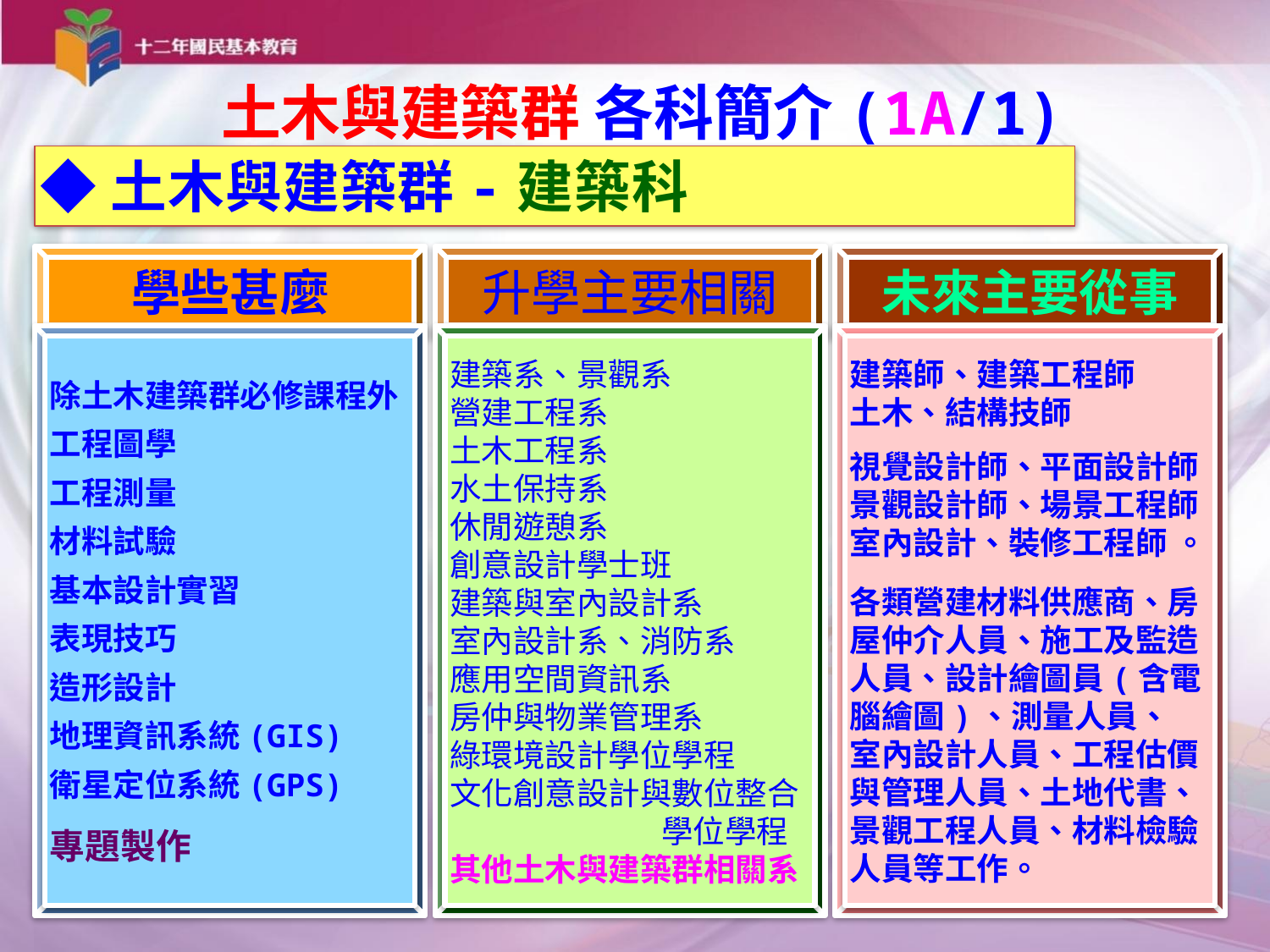

# 土木與建築群 各科簡介(1A/1)
◆土木與建築群-建築科
學些甚麼
升學主要相關
未來主要從事

除土木建築群必修課程外
工程圖學
工程測量
材料試驗
基本設計實習
表現技巧
造形設計
地理資訊系統(GIS)
衛星定位系統(GPS)
專題製作
建築系、景觀系
營建工程系
土木工程系
水土保持系
休閒遊憩系
創意設計學士班
建築與室內設計系
室內設計系、消防系
應用空間資訊系
房仲與物業管理系
綠環境設計學位學程
文化創意設計與數位整合學位學程
其他土木與建築群相關系
建築師、建築工程師
土木、結構技師
視覺設計師、平面設計師
景觀設計師、場景工程師
室內設計、裝修工程師 。
各類營建材料供應商、房屋仲介人員、施工及監造人員、設計繪圖員(含電腦繪圖)、測量人員、
室內設計人員、工程估價與管理人員、土地代書、景觀工程人員、材料檢驗人員等工作。